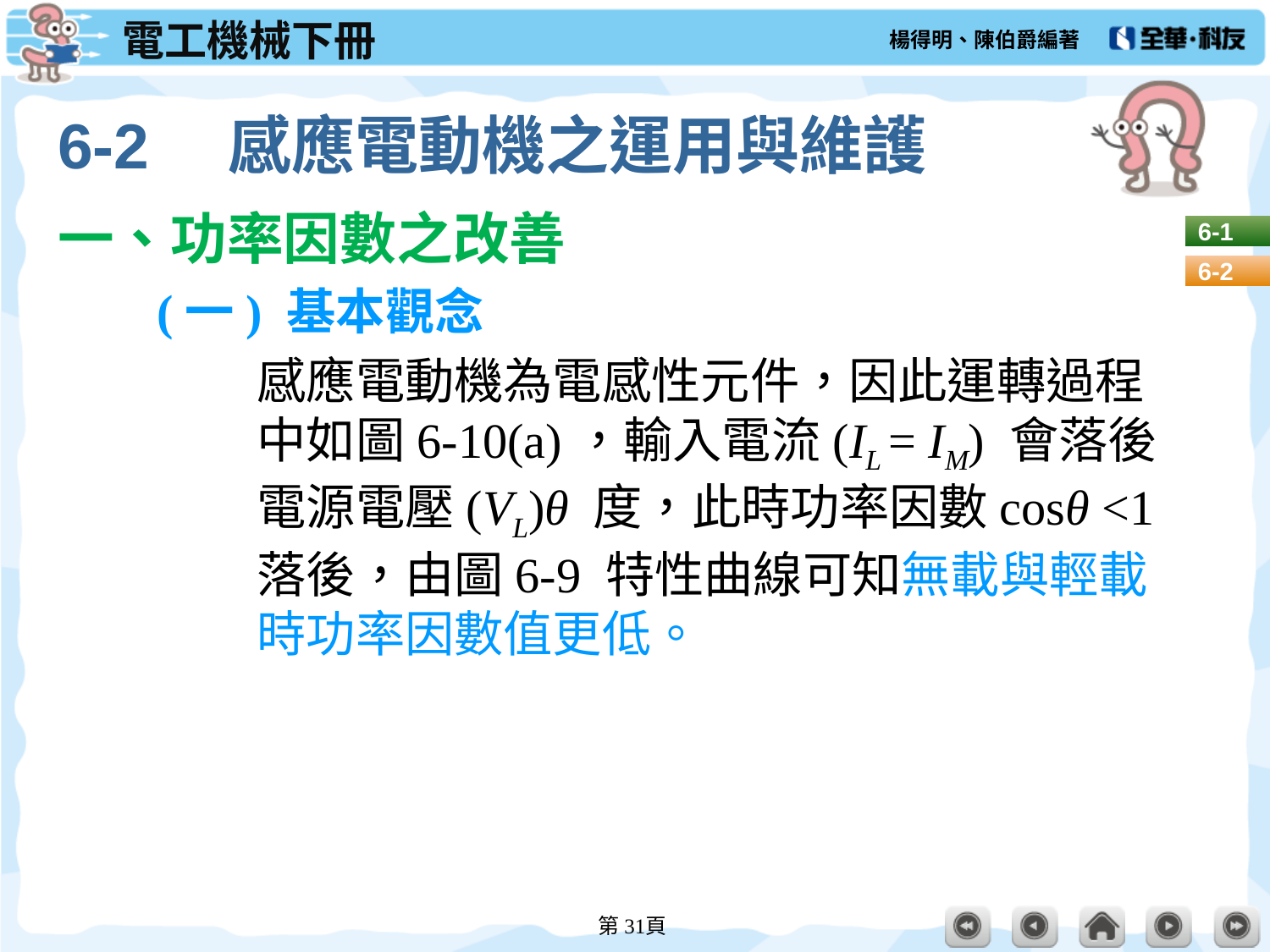

# 6-2　感應電動機之運用與維護
一、功率因數之改善
(一) 基本觀念
感應電動機為電感性元件，因此運轉過程中如圖6-10(a)，輸入電流(IL = IM) 會落後電源電壓(VL)θ 度，此時功率因數cosθ <1 落後，由圖6-9 特性曲線可知無載與輕載時功率因數值更低。